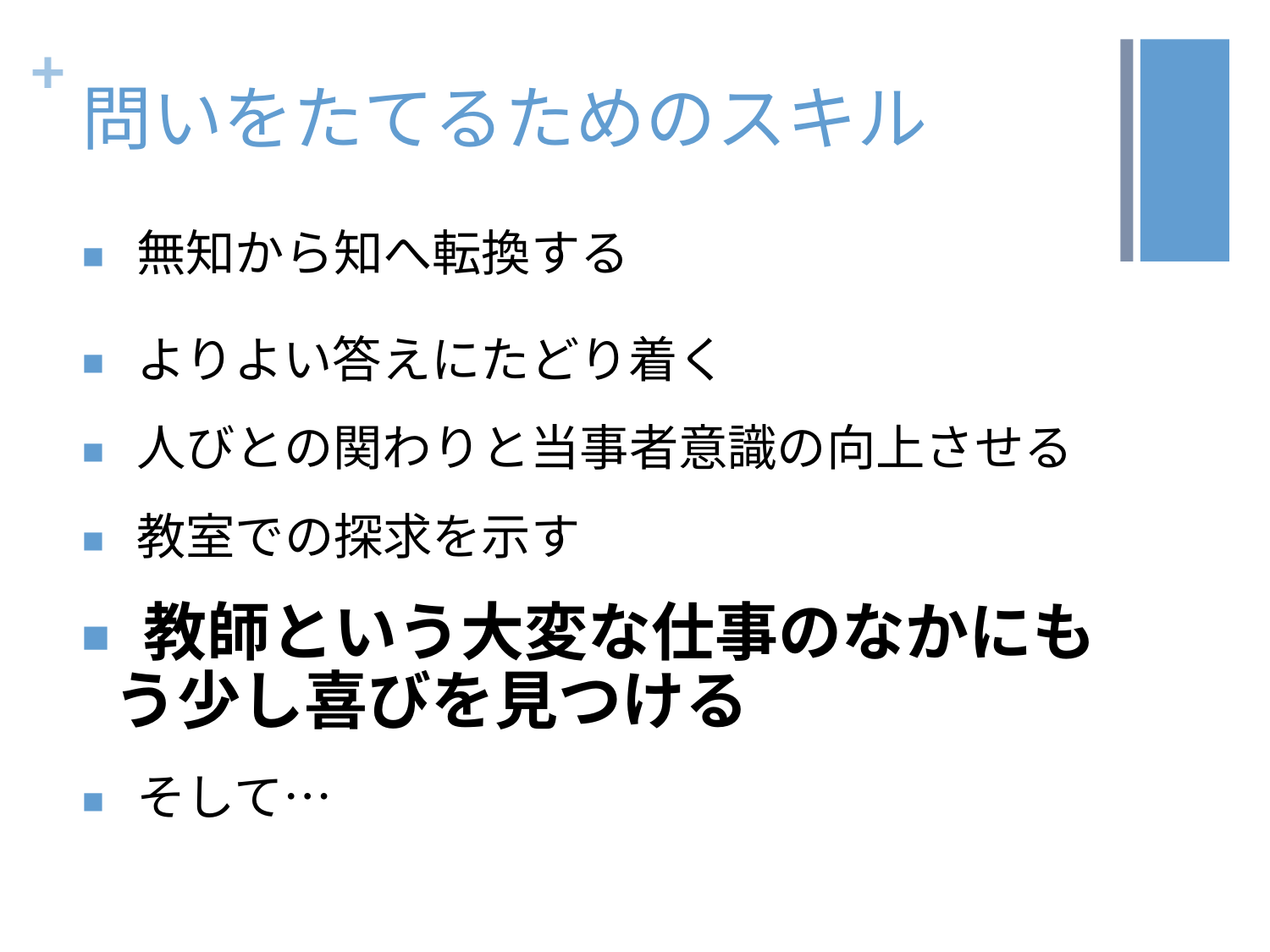

# 問いをたてるためのスキル
 無知から知へ転換する

 よりよい答えにたどり着く
 人びとの関わりと当事者意識の向上させる
 教室での探求を示す
 教師という大変な仕事のなかにもう少し喜びを見つける
 そして…